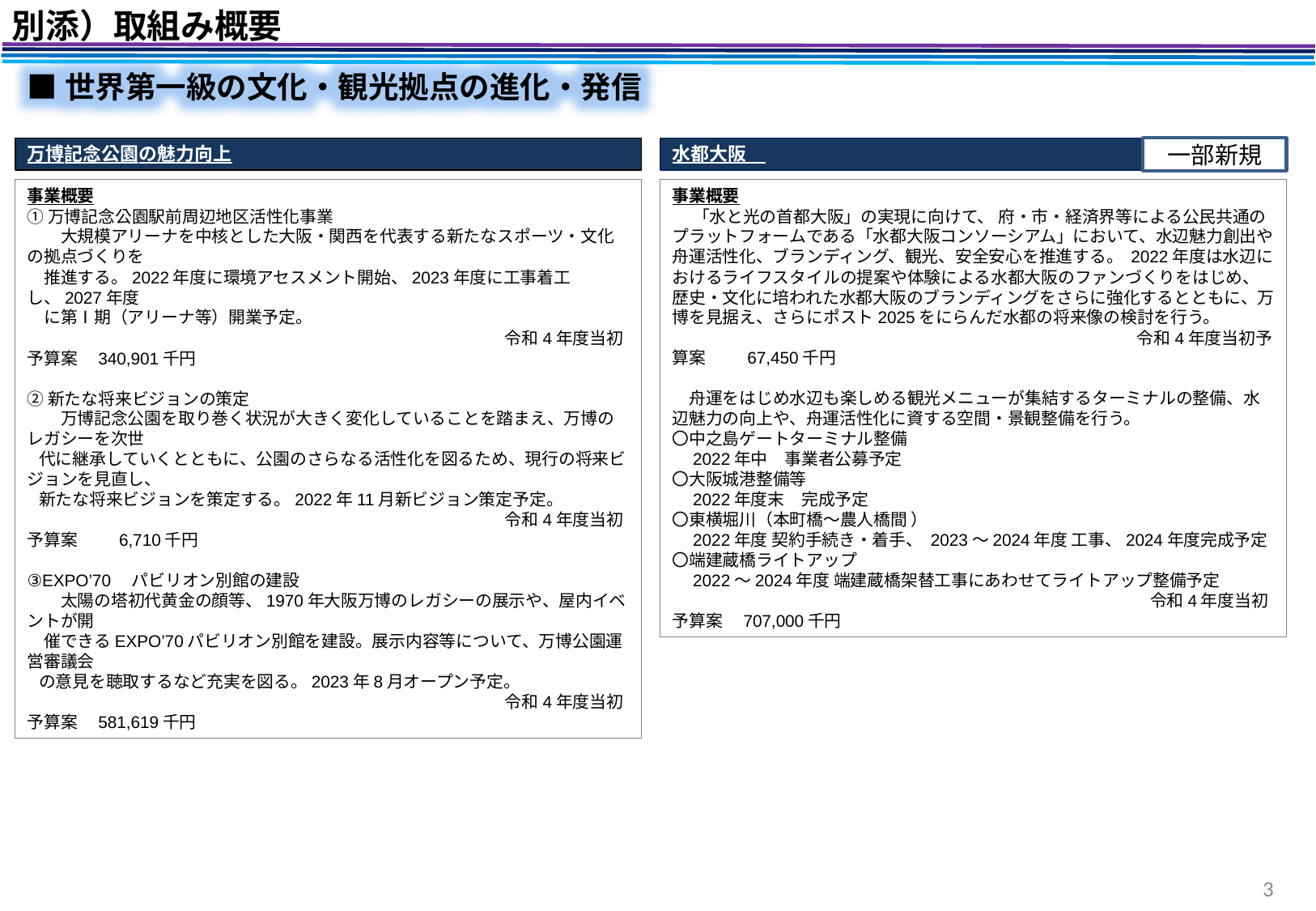

別添）取組み概要
■世界第一級の文化・観光拠点の進化・発信
万博記念公園の魅力向上
事業概要
①万博記念公園駅前周辺地区活性化事業
　　大規模アリーナを中核とした大阪・関西を代表する新たなスポーツ・文化の拠点づくりを
　推進する。2022年度に環境アセスメント開始、2023年度に工事着工し、2027年度
　に第Ⅰ期（アリーナ等）開業予定。
　　　　　　　　　　　　　　　　　　　　　　　　　　　　  令和4年度当初予算案　340,901千円

②新たな将来ビジョンの策定
　　万博記念公園を取り巻く状況が大きく変化していることを踏まえ、万博のレガシーを次世
  代に継承していくとともに、公園のさらなる活性化を図るため、現行の将来ビジョンを見直し、
  新たな将来ビジョンを策定する。2022年11月新ビジョン策定予定。
　　　　　　　　　　　　　　　　　　　　　　　　　　  　　令和4年度当初予算案　　 6,710千円

③EXPO’70　パビリオン別館の建設
　　太陽の塔初代黄金の顔等、1970年大阪万博のレガシーの展示や、屋内イベントが開
　催できるEXPO’70パビリオン別館を建設。展示内容等について、万博公園運営審議会
  の意見を聴取するなど充実を図る。2023年8月オープン予定。
　　　　　　　　　　　　　　　　　　　　　　　　　　　  　令和4年度当初予算案　581,619千円
水都大阪
事業概要
　 「水と光の首都大阪」の実現に向けて、 府・市・経済界等による公民共通のプラットフォームである「水都大阪コンソーシアム」において、水辺魅力創出や舟運活性化、ブランディング、観光、安全安心を推進する。 2022年度は水辺におけるライフスタイルの提案や体験による水都大阪のファンづくりをはじめ、歴史・文化に培われた水都大阪のブランディングをさらに強化するとともに、万博を見据え、さらにポスト2025をにらんだ水都の将来像の検討を行う。
　　　　　　　　　　　　　　　　　　　　　　　　 　　　  令和4年度当初予算案 　　67,450千円

　舟運をはじめ水辺も楽しめる観光メニューが集結するターミナルの整備、水辺魅力の向上や、舟運活性化に資する空間・景観整備を行う。
〇中之島ゲートターミナル整備
　2022年中　事業者公募予定
〇大阪城港整備等
　2022年度末　完成予定
〇東横堀川（本町橋～農人橋間 ）
　2022年度 契約手続き・着手、 2023～2024年度 工事、2024年度完成予定
〇端建蔵橋ライトアップ
　2022～2024年度 端建蔵橋架替工事にあわせてライトアップ整備予定
　　　　　　　　　　　　　　　　　　　　　　　　　　　　  令和4年度当初予算案　707,000千円
一部新規
3